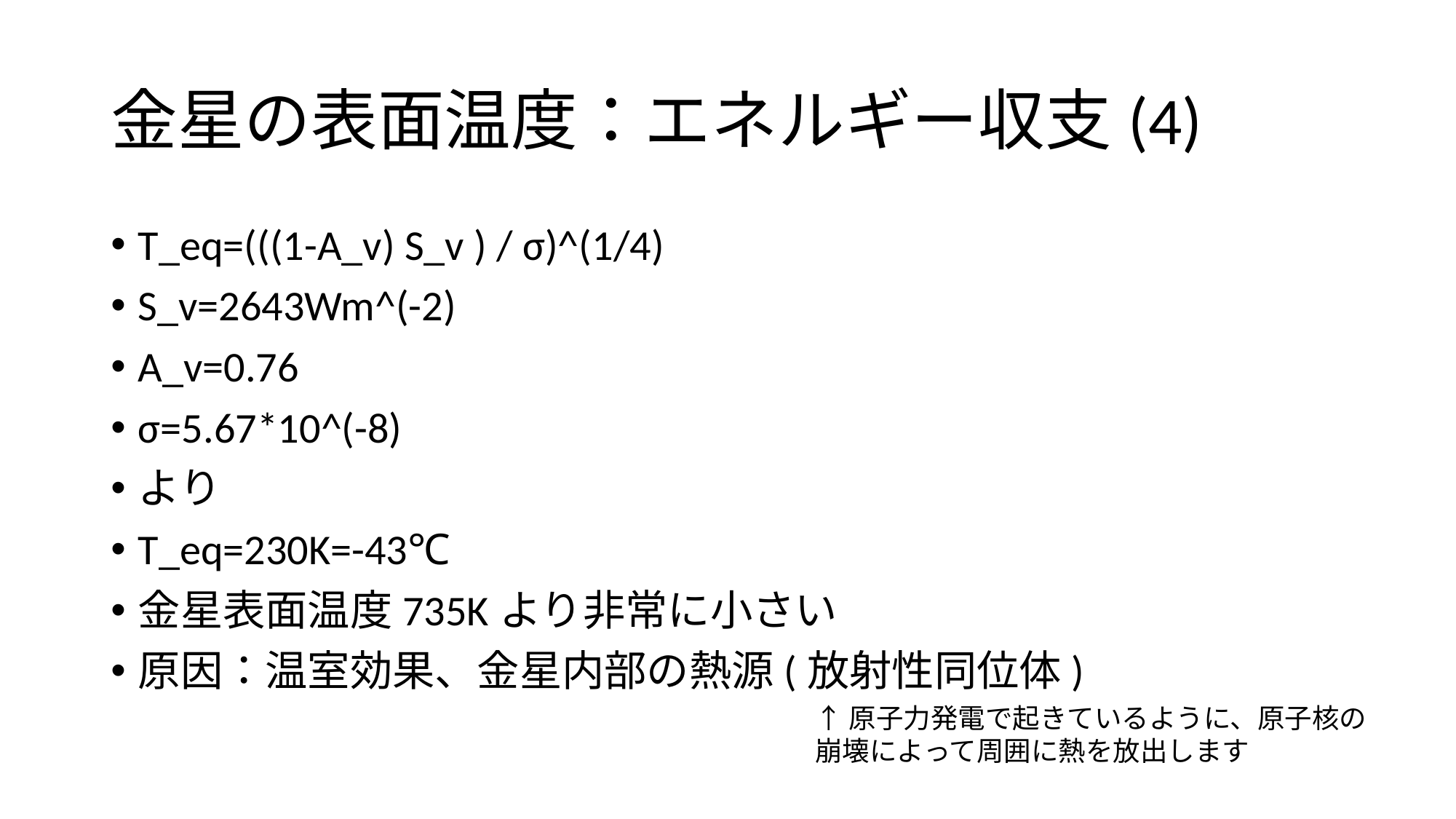

# 金星の表面温度：エネルギー収支(4)
T_eq=(((1-A_v) S_v ) / σ)^(1/4)
S_v=2643Wm^(-2)
A_v=0.76
σ=5.67*10^(-8)
より
T_eq=230K=-43℃
金星表面温度735Kより非常に小さい
原因：温室効果、金星内部の熱源(放射性同位体)
↑原子力発電で起きているように、原子核の崩壊によって周囲に熱を放出します